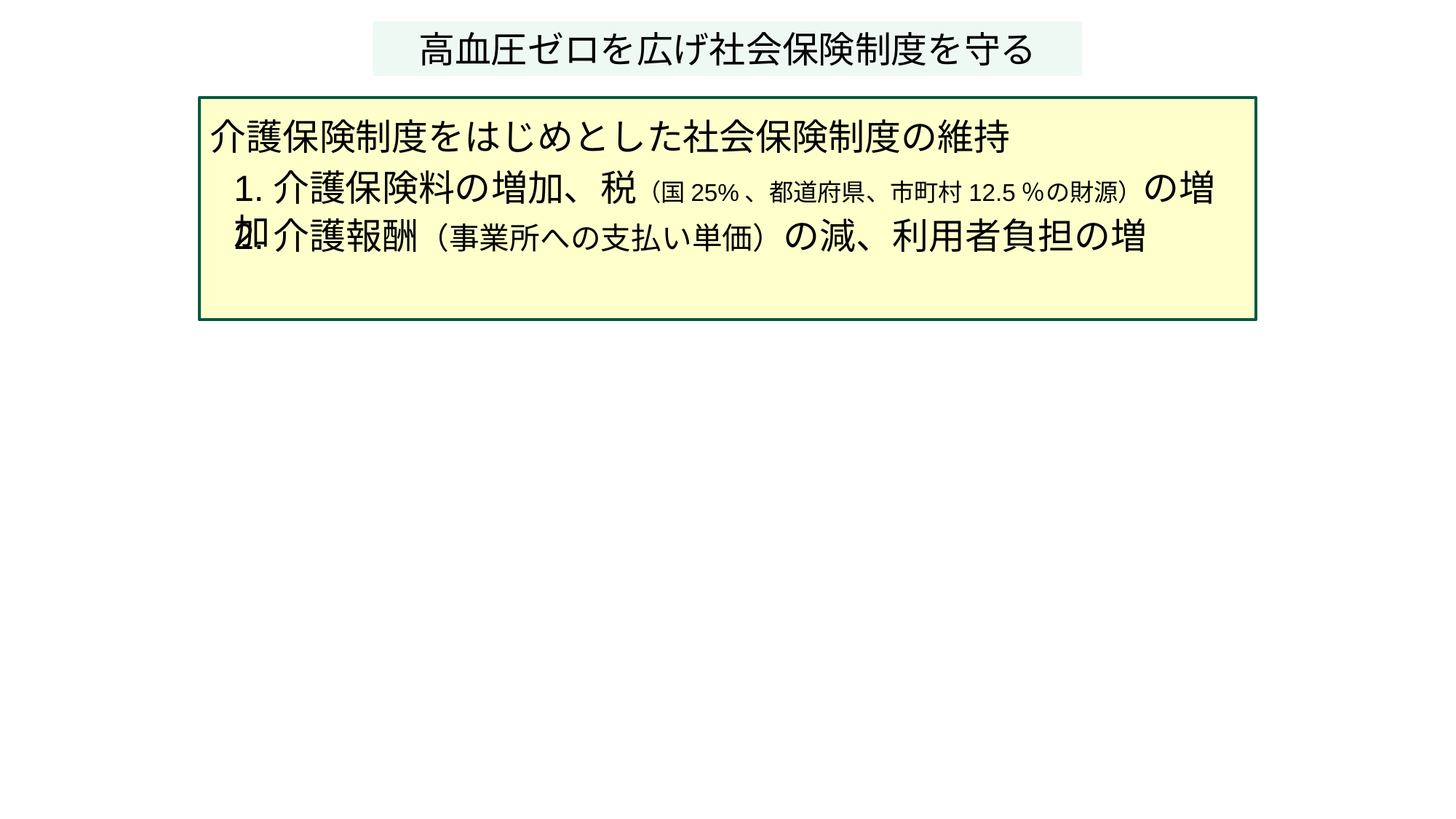

高血圧ゼロを広げ社会保険制度を守る

介護保険制度をはじめとした社会保険制度の維持
1.介護保険料の増加、税（国25%、都道府県、市町村12.5％の財源）の増加
2.介護報酬（事業所への支払い単価）の減、利用者負担の増